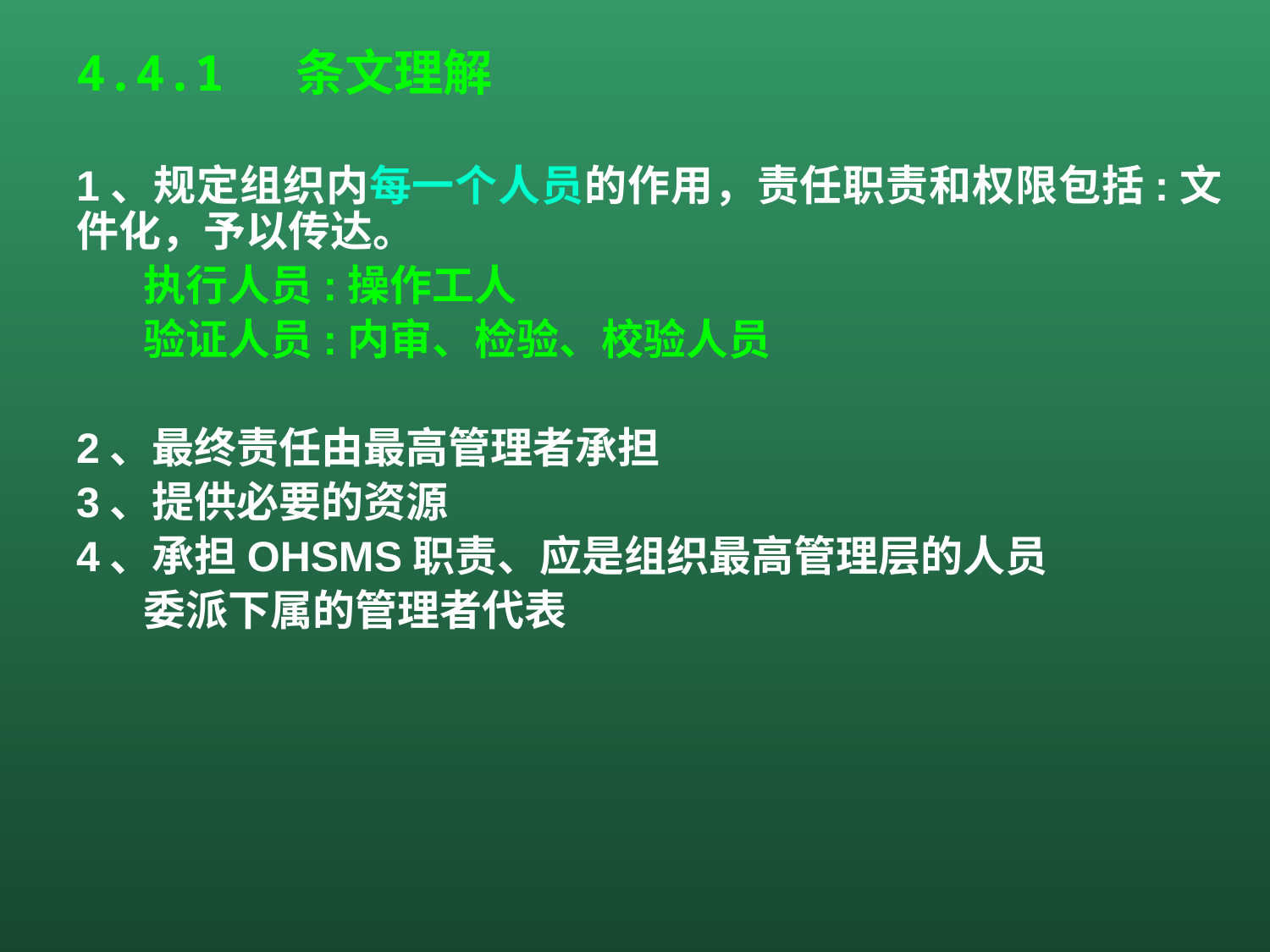

4.4.1  条文理解

1、规定组织内每一个人员的作用，责任职责和权限包括:文件化，予以传达。
      执行人员:操作工人
      验证人员:内审、检验、校验人员

2、最终责任由最高管理者承担
3、提供必要的资源
4、承担OHSMS职责、应是组织最高管理层的人员
      委派下属的管理者代表